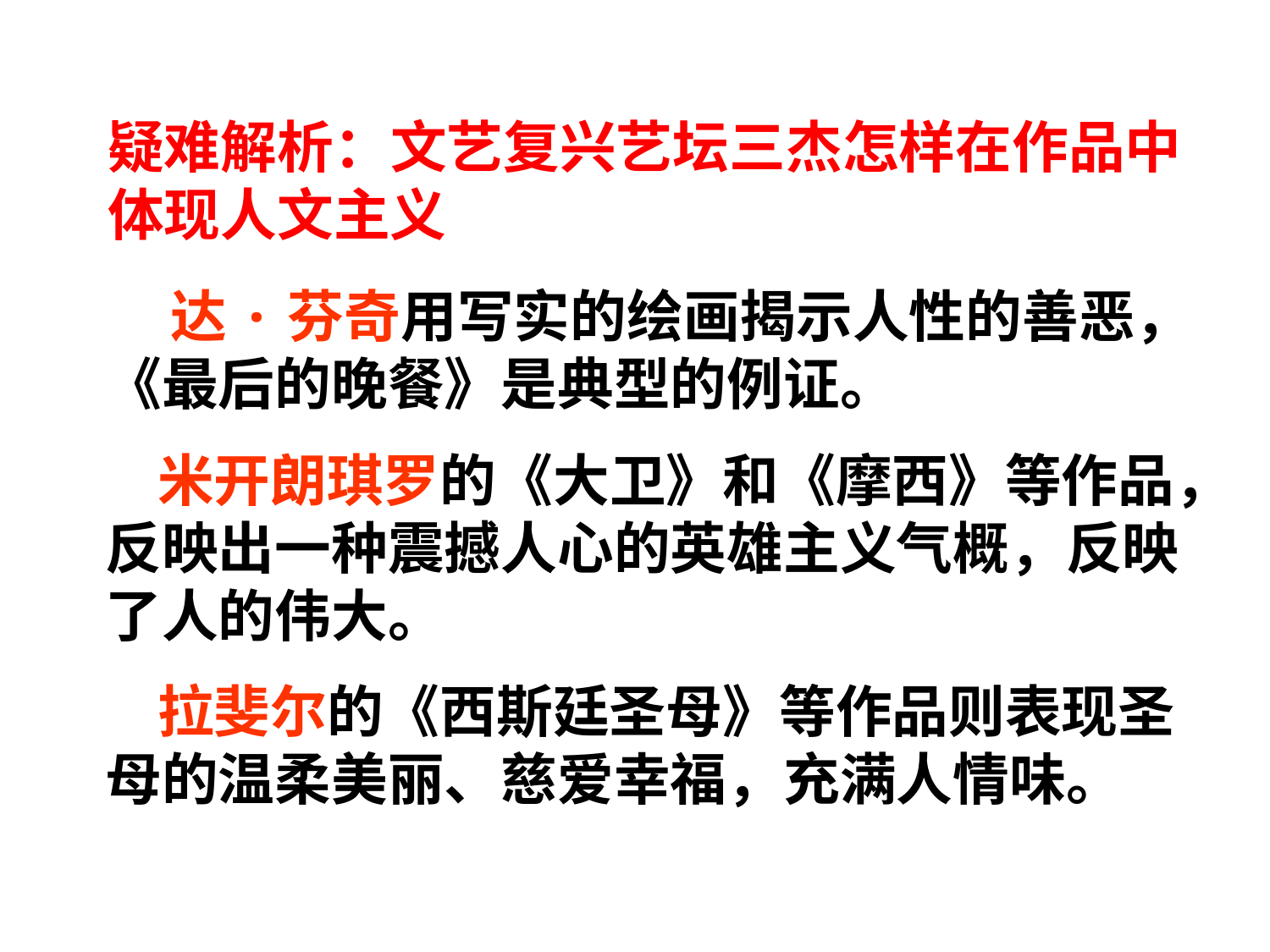

疑难解析：文艺复兴艺坛三杰怎样在作品中体现人文主义
    达·芬奇用写实的绘画揭示人性的善恶，《最后的晚餐》是典型的例证。
   米开朗琪罗的《大卫》和《摩西》等作品，反映出一种震撼人心的英雄主义气概，反映了人的伟大。
   拉斐尔的《西斯廷圣母》等作品则表现圣母的温柔美丽、慈爱幸福，充满人情味。